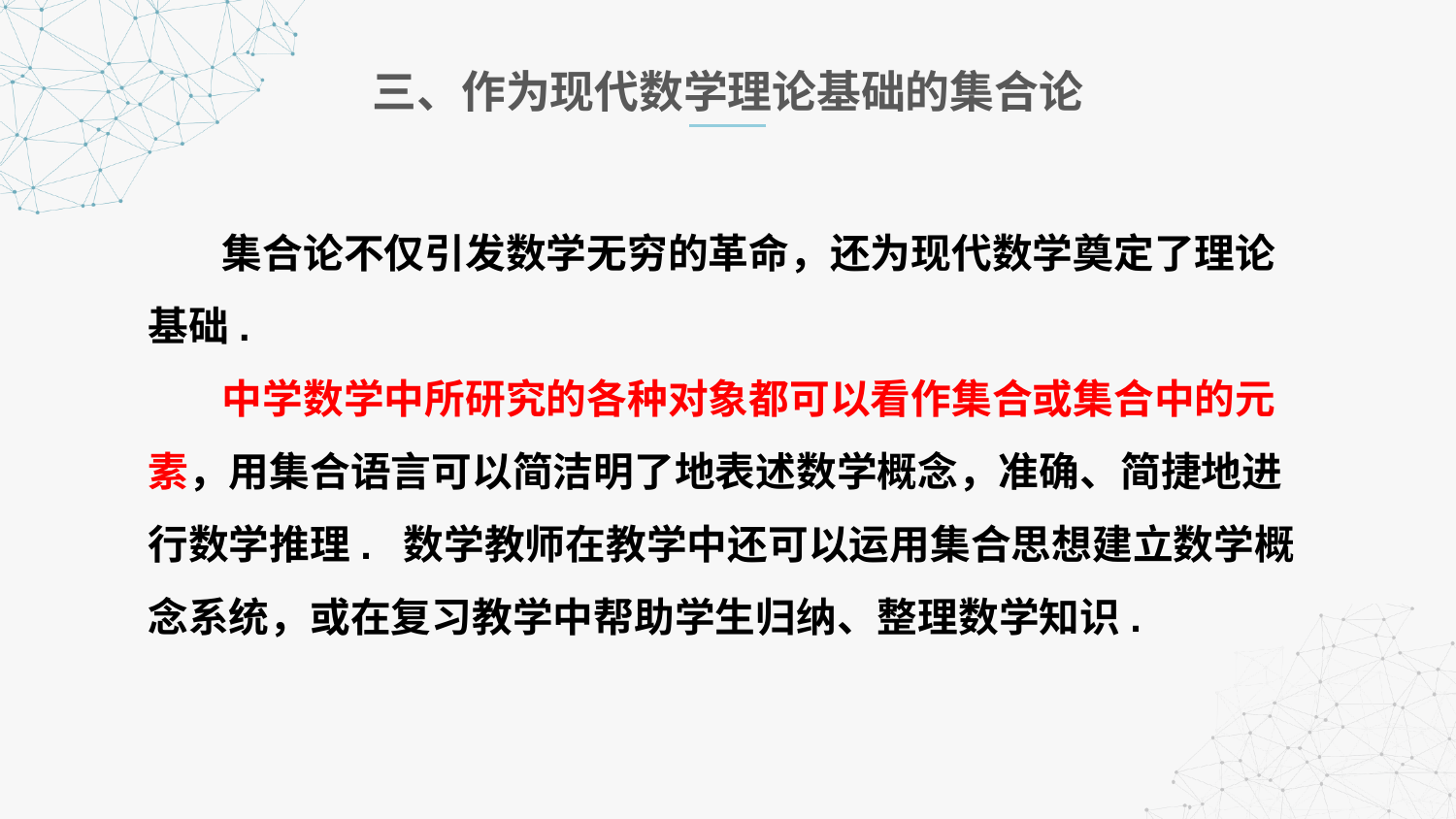

三、作为现代数学理论基础的集合论
       集合论不仅引发数学无穷的革命，还为现代数学奠定了理论基础.
       中学数学中所研究的各种对象都可以看作集合或集合中的元素，用集合语言可以简洁明了地表述数学概念，准确、简捷地进行数学推理.  数学教师在教学中还可以运用集合思想建立数学概念系统，或在复习教学中帮助学生归纳、整理数学知识.